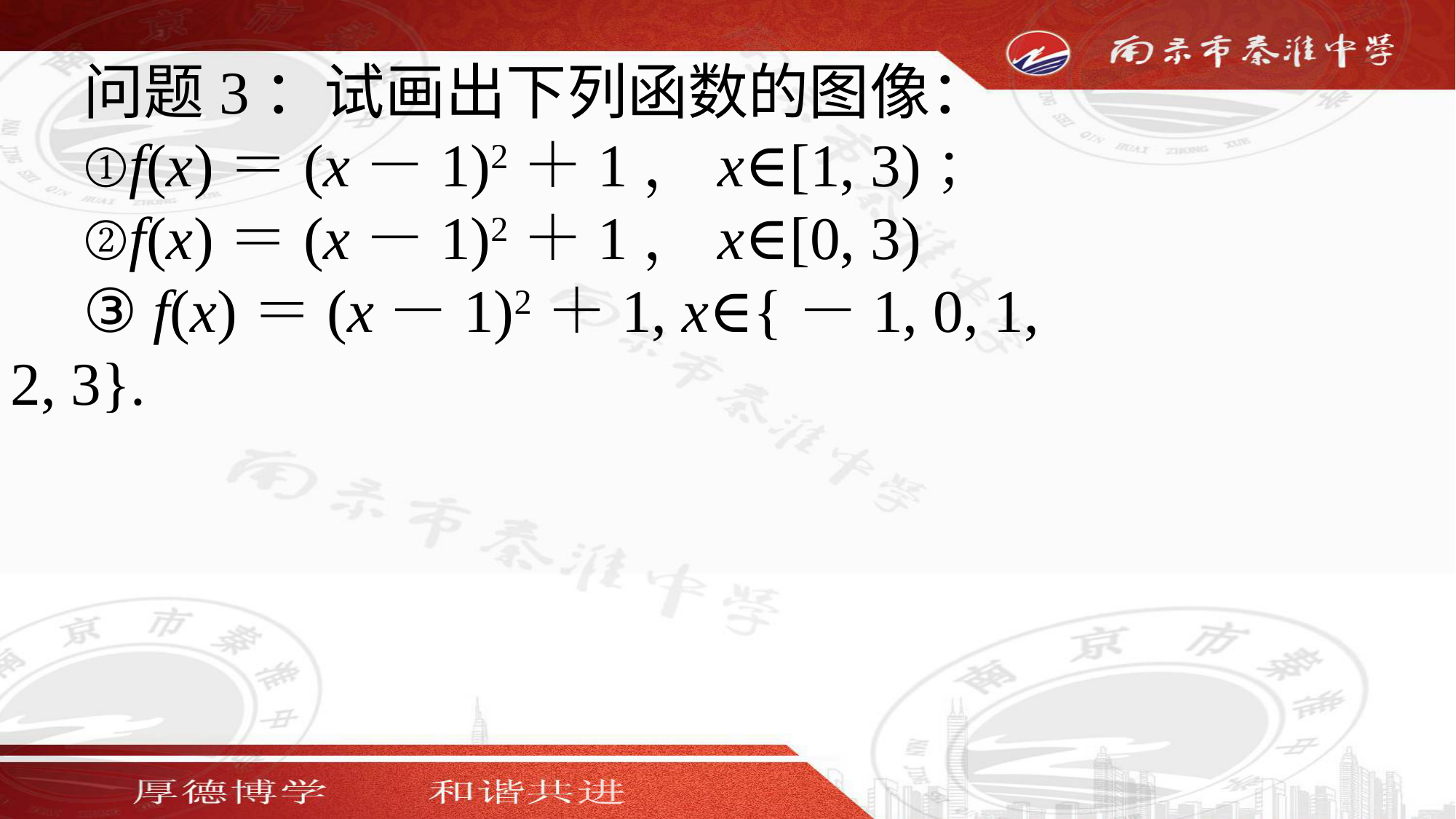

问题3：试画出下列函数的图像：
①f(x)＝(x－1)2＋1，x∈[1, 3)；
②f(x)＝(x－1)2＋1，x∈[0, 3)
③ f(x)＝(x－1)2＋1, x∈{－1, 0, 1, 2, 3}.